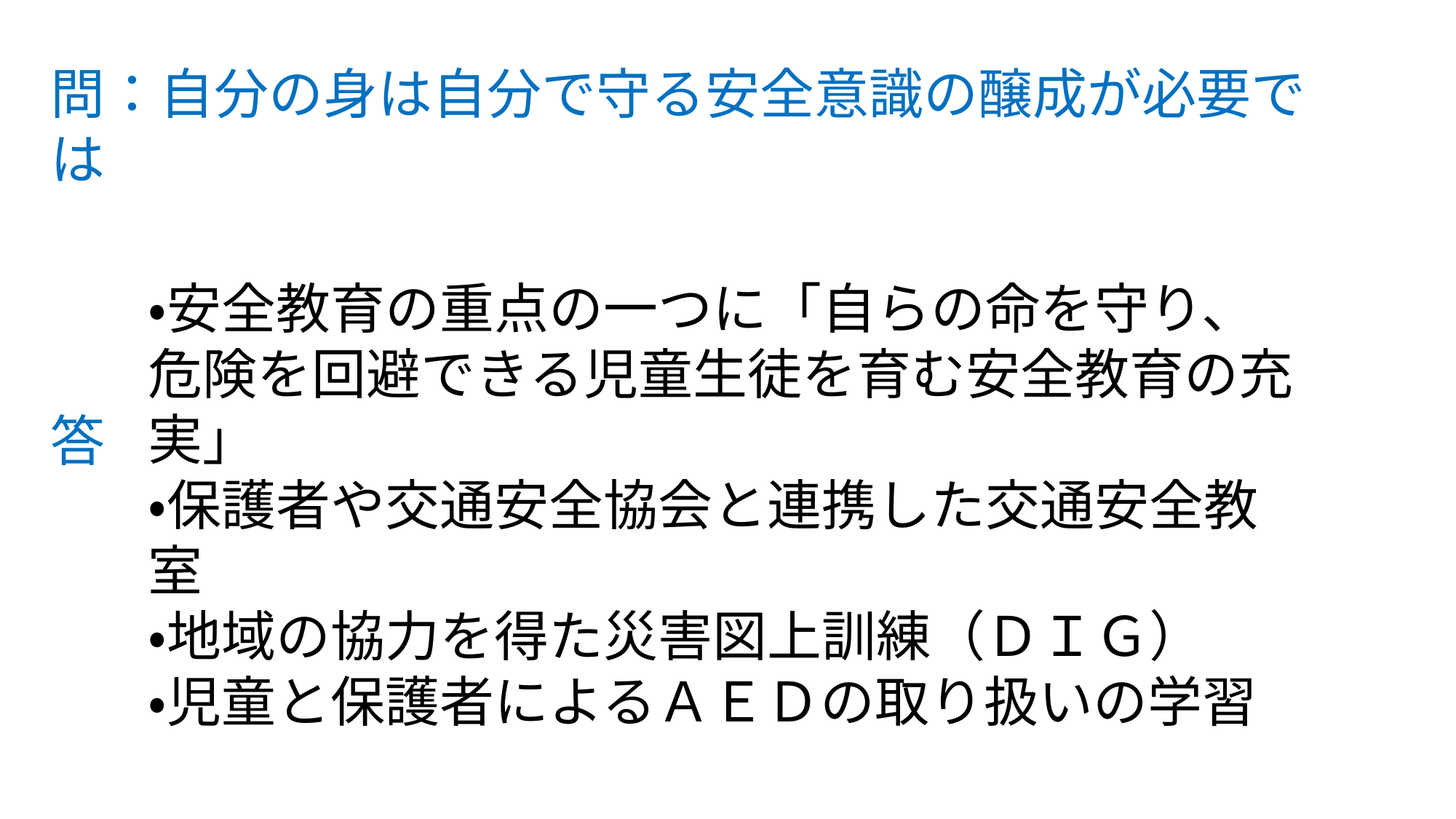

問：自分の身は自分で守る安全意識の醸成が必要では
・安全教育の重点の一つに「自らの命を守り、危険を回避できる児童生徒を育む安全教育の充実」
・保護者や交通安全協会と連携した交通安全教室
・地域の協力を得た災害図上訓練（ＤＩＧ）
・児童と保護者によるＡＥＤの取り扱いの学習
答